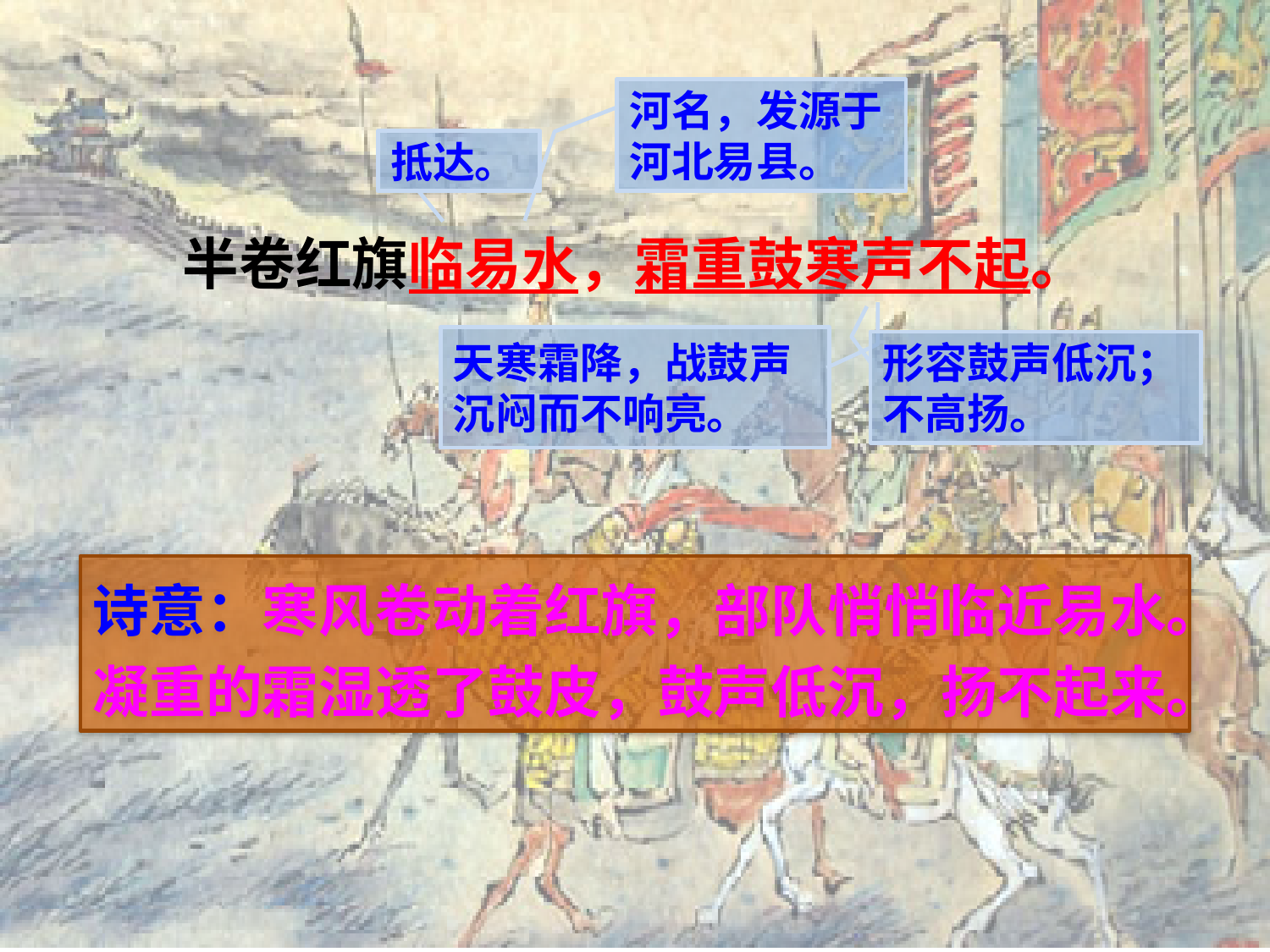

河名，发源于河北易县。
抵达。
半卷红旗临易水，霜重鼓寒声不起。
天寒霜降，战鼓声沉闷而不响亮。
形容鼓声低沉；不高扬。
诗意：寒风卷动着红旗，部队悄悄临近易水。凝重的霜湿透了鼓皮，鼓声低沉，扬不起来。